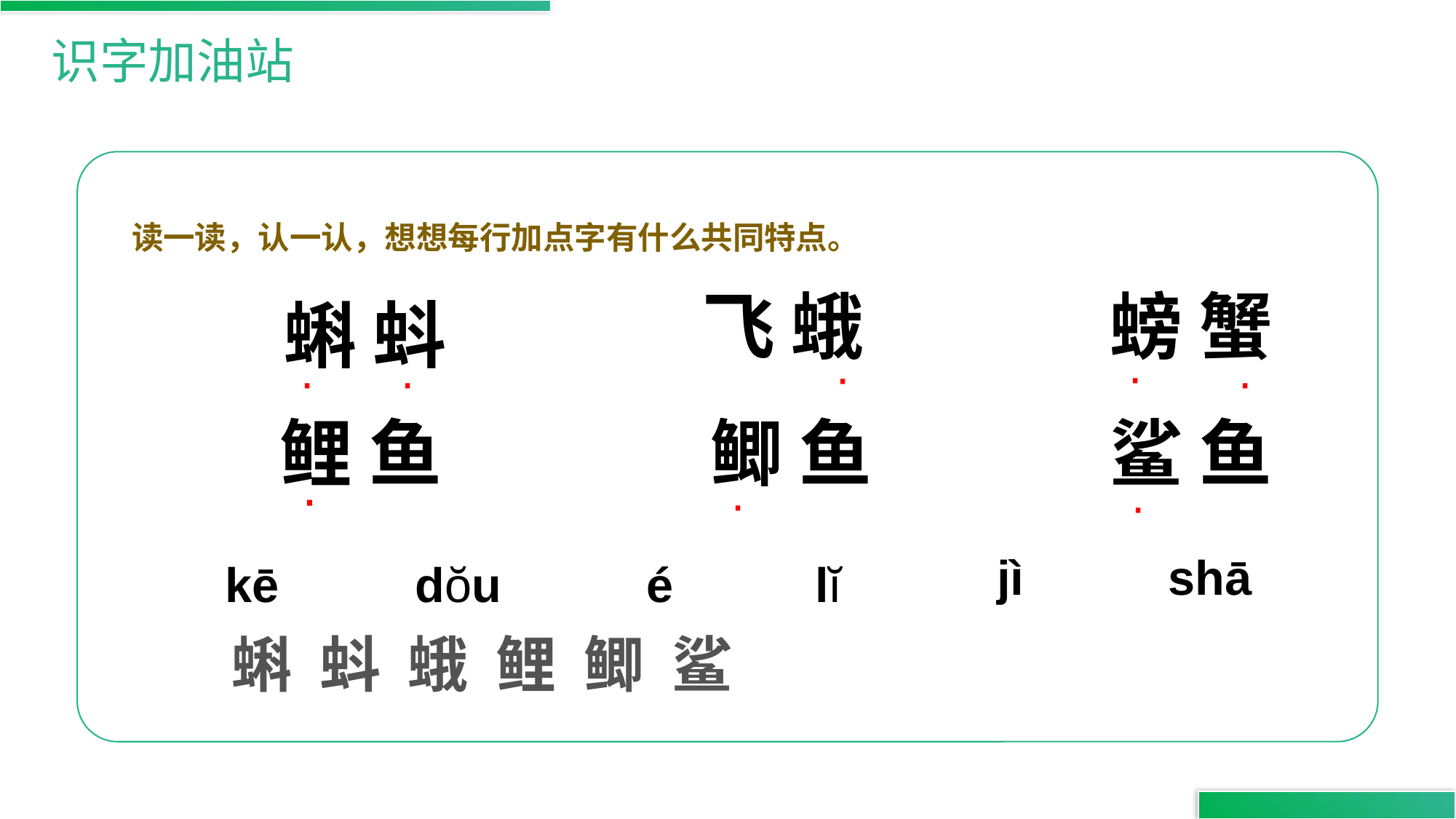

识字加油站
读一读，认一认，想想每行加点字有什么共同特点。
飞 蛾
螃 蟹
蝌 蚪
·
·
·
·
·
鲤 鱼
鲫 鱼
鲨 鱼
·
·
·
shā
jì
é
  kē
dŏu
lĭ
蝌  蚪  蛾  鲤  鲫  鲨